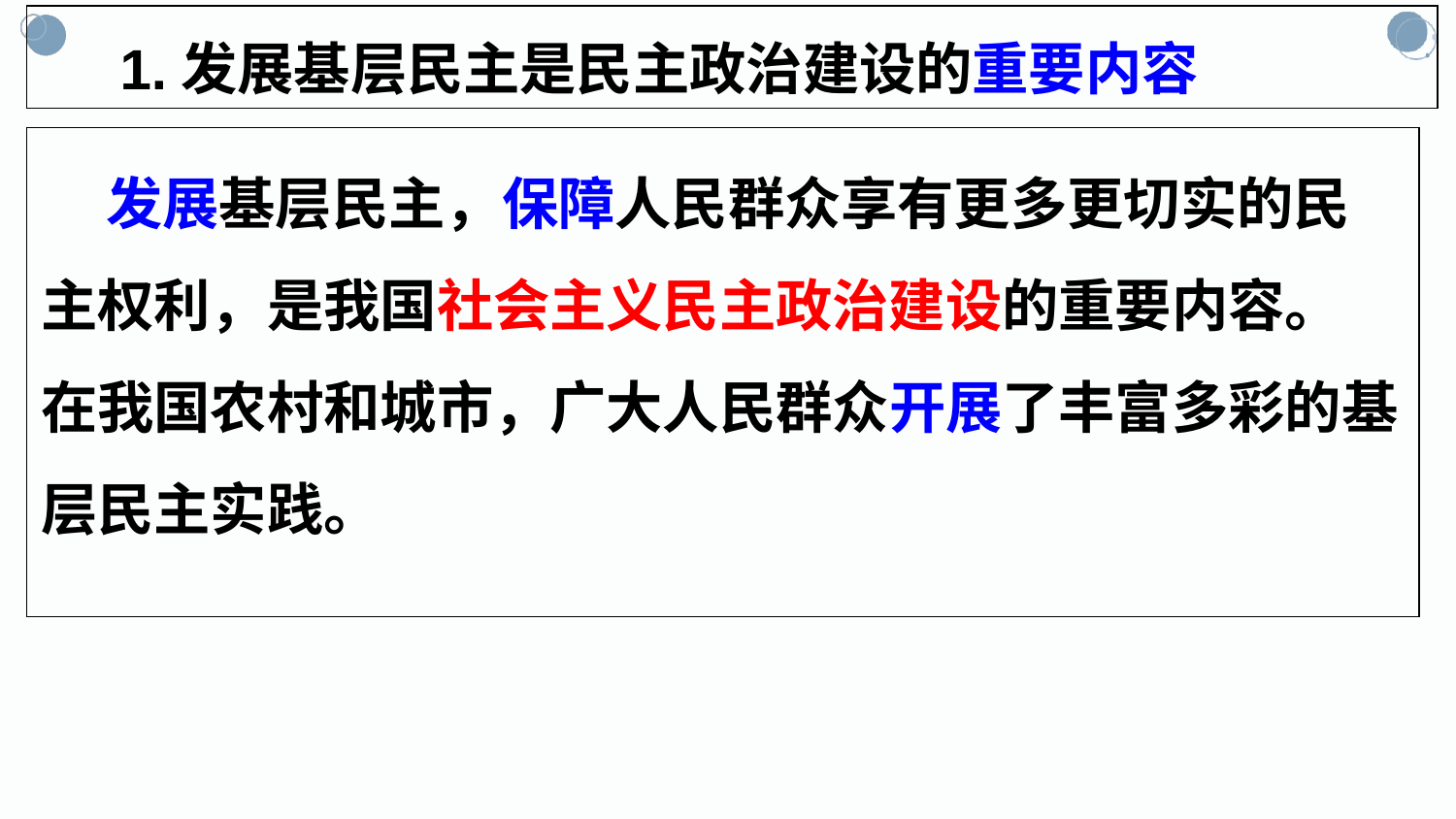

1.发展基层民主是民主政治建设的重要内容
    发展基层民主，保障人民群众享有更多更切实的民主权利，是我国社会主义民主政治建设的重要内容。
在我国农村和城市，广大人民群众开展了丰富多彩的基层民主实践。